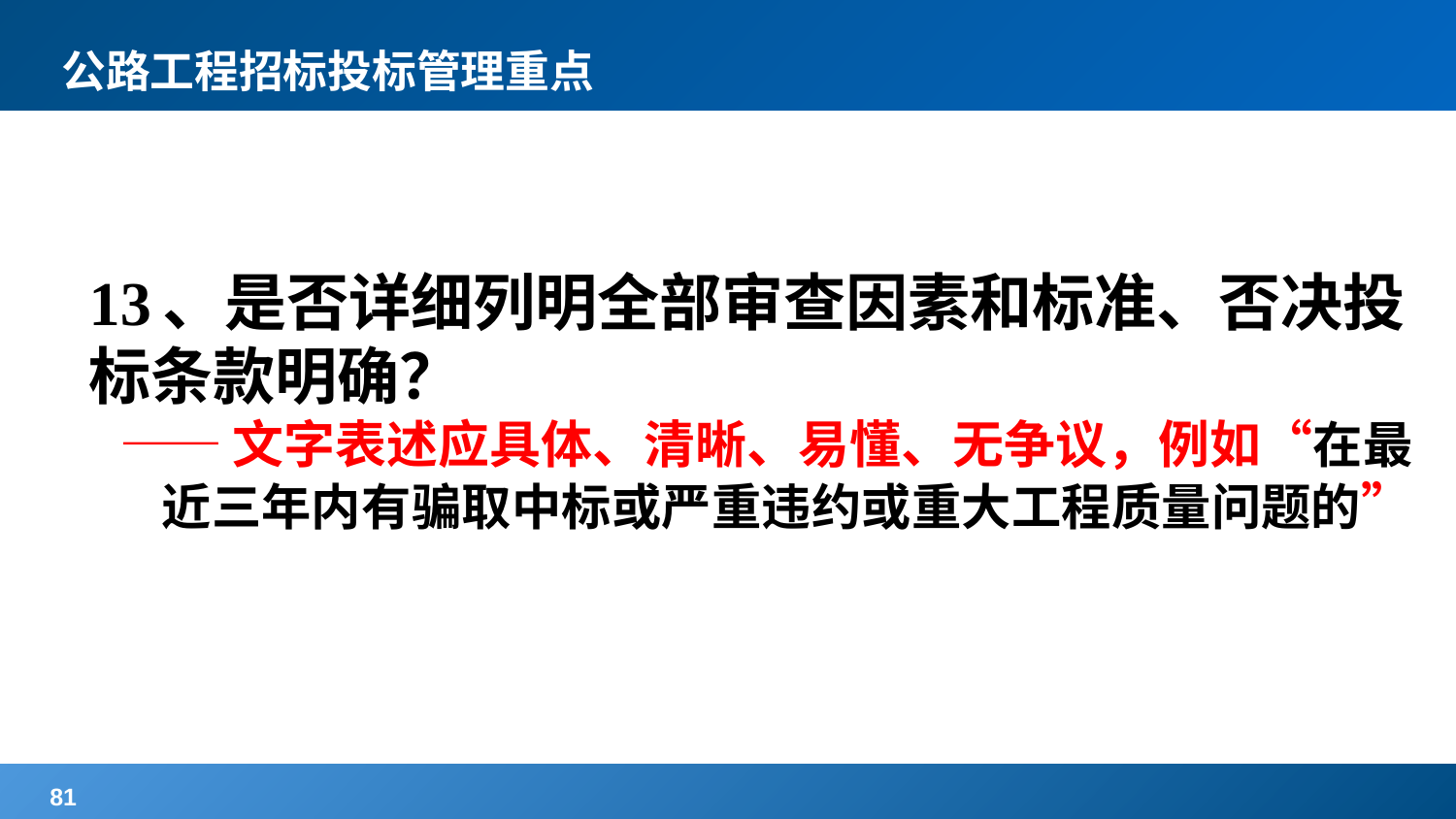

# 公路工程招标投标管理重点
13、是否详细列明全部审查因素和标准、否决投标条款明确？
——文字表述应具体、清晰、易懂、无争议，例如“在最近三年内有骗取中标或严重违约或重大工程质量问题的”